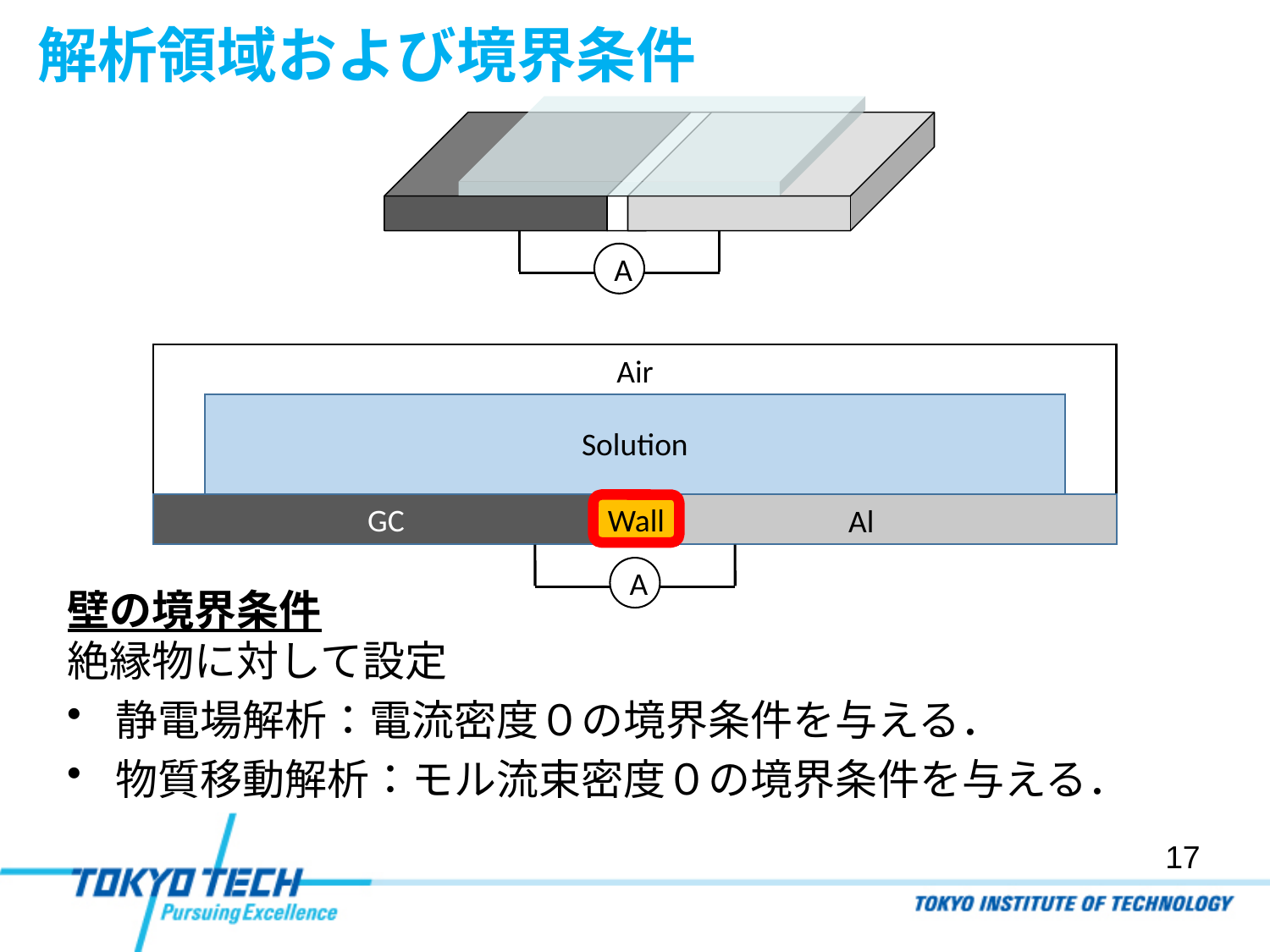

# 解析領域および境界条件

A

Air

Solution

Al
Wall
GC

A
壁の境界条件
絶縁物に対して設定
静電場解析：電流密度０の境界条件を与える．
物質移動解析：モル流束密度０の境界条件を与える．